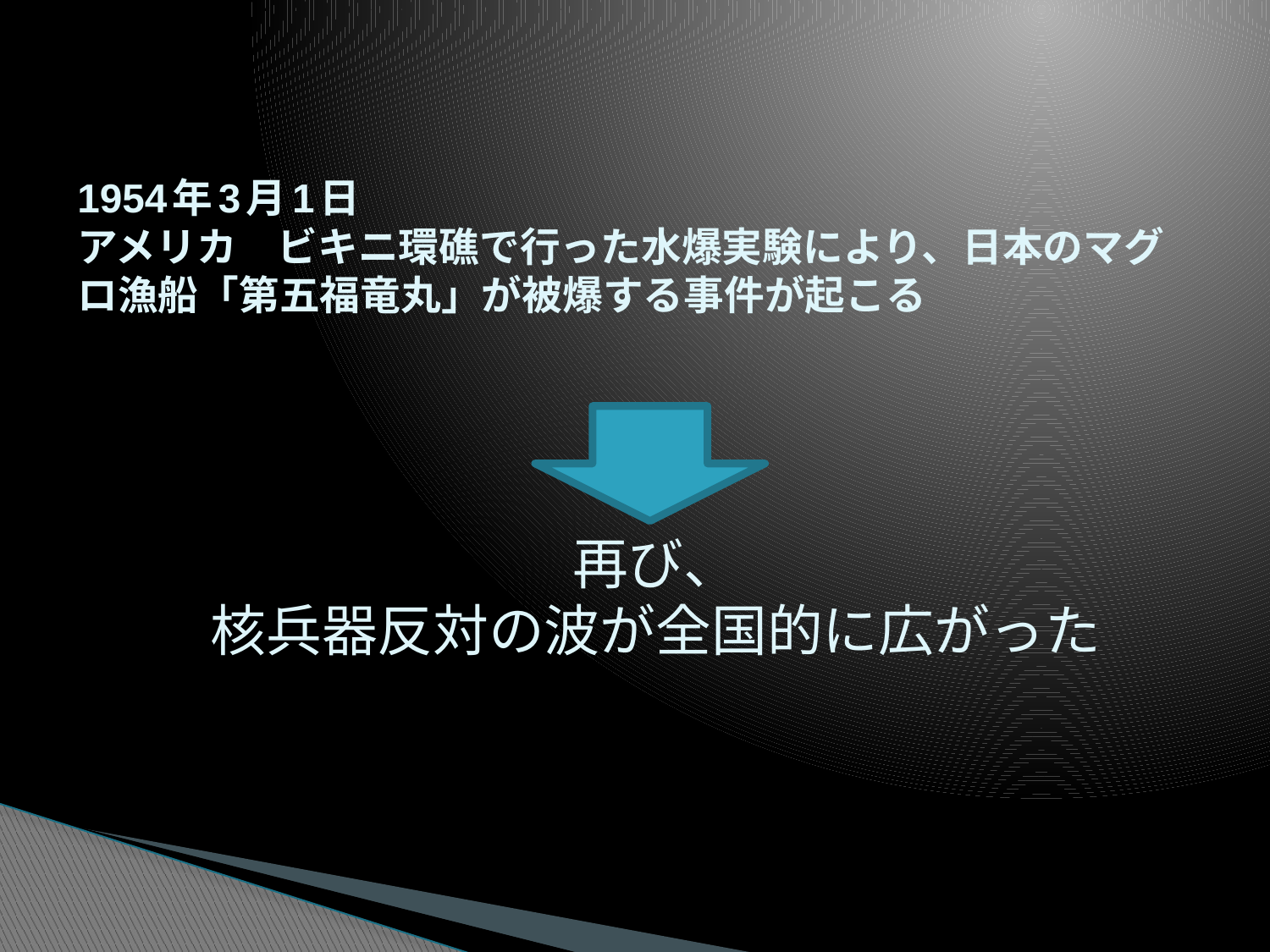

# 1954年3月1日 アメリカ　ビキニ環礁で行った水爆実験により、日本のマグロ漁船「第五福竜丸」が被爆する事件が起こる

再び、
核兵器反対の波が全国的に広がった